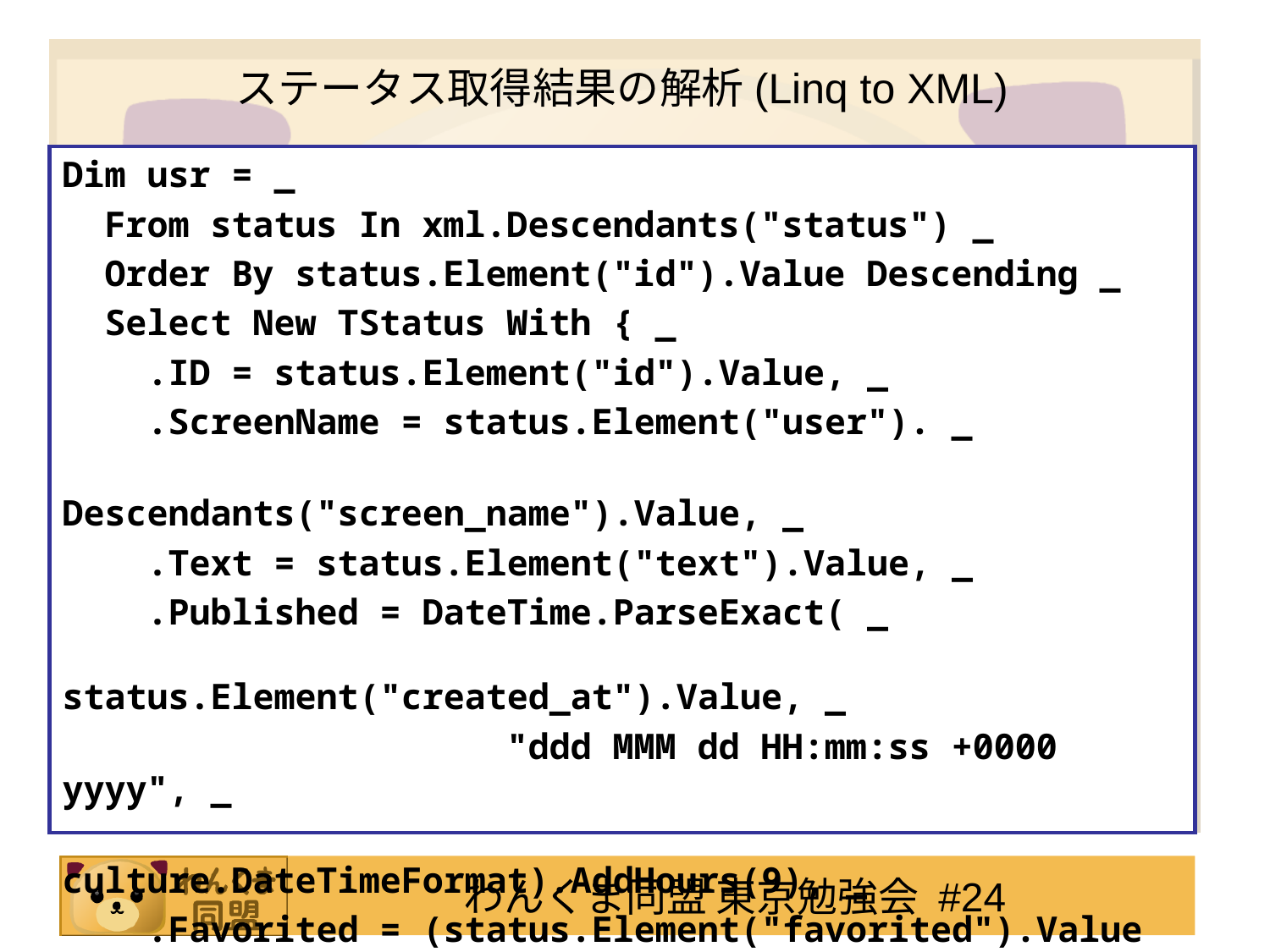

# ステータス取得結果の解析(Linq to XML)
Dim usr = _
  From status In xml.Descendants("status") _
  Order By status.Element("id").Value Descending _
  Select New TStatus With { _
    .ID = status.Element("id").Value, _
    .ScreenName = status.Element("user"). _
                     Descendants("screen_name").Value, _
    .Text = status.Element("text").Value, _
    .Published = DateTime.ParseExact( _
                     status.Element("created_at").Value, _
                     "ddd MMM dd HH:mm:ss +0000 yyyy", _
                     culture.DateTimeFormat).AddHours(9), _
    .Favorited = (status.Element("favorited").Value = "true")}